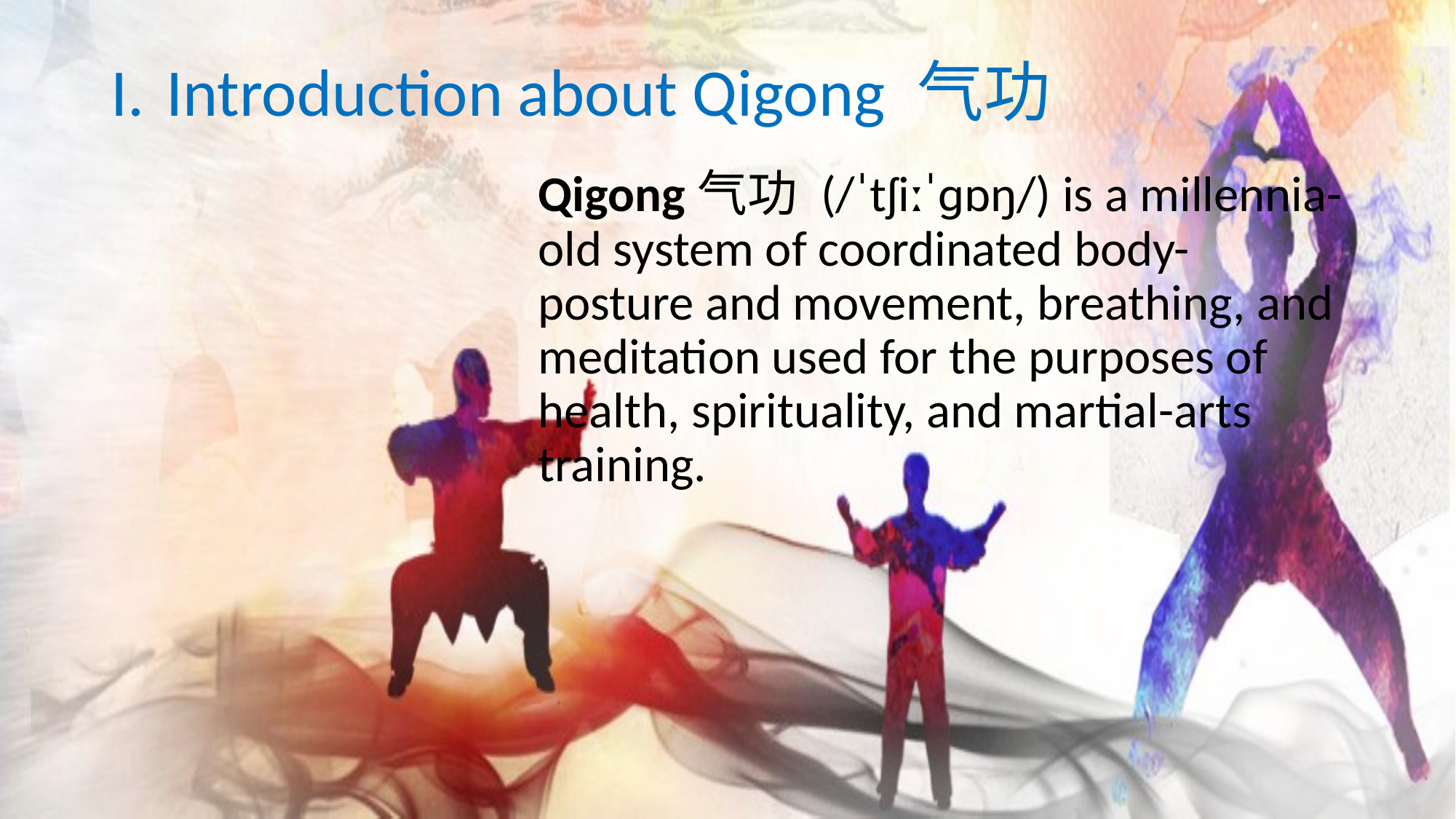

# Introduction about Qigong 气功
Qigong气功 (/ˈtʃiːˈɡɒŋ/) is a millennia-old system of coordinated body-posture and movement, breathing, and meditation used for the purposes of health, spirituality, and martial-arts training.